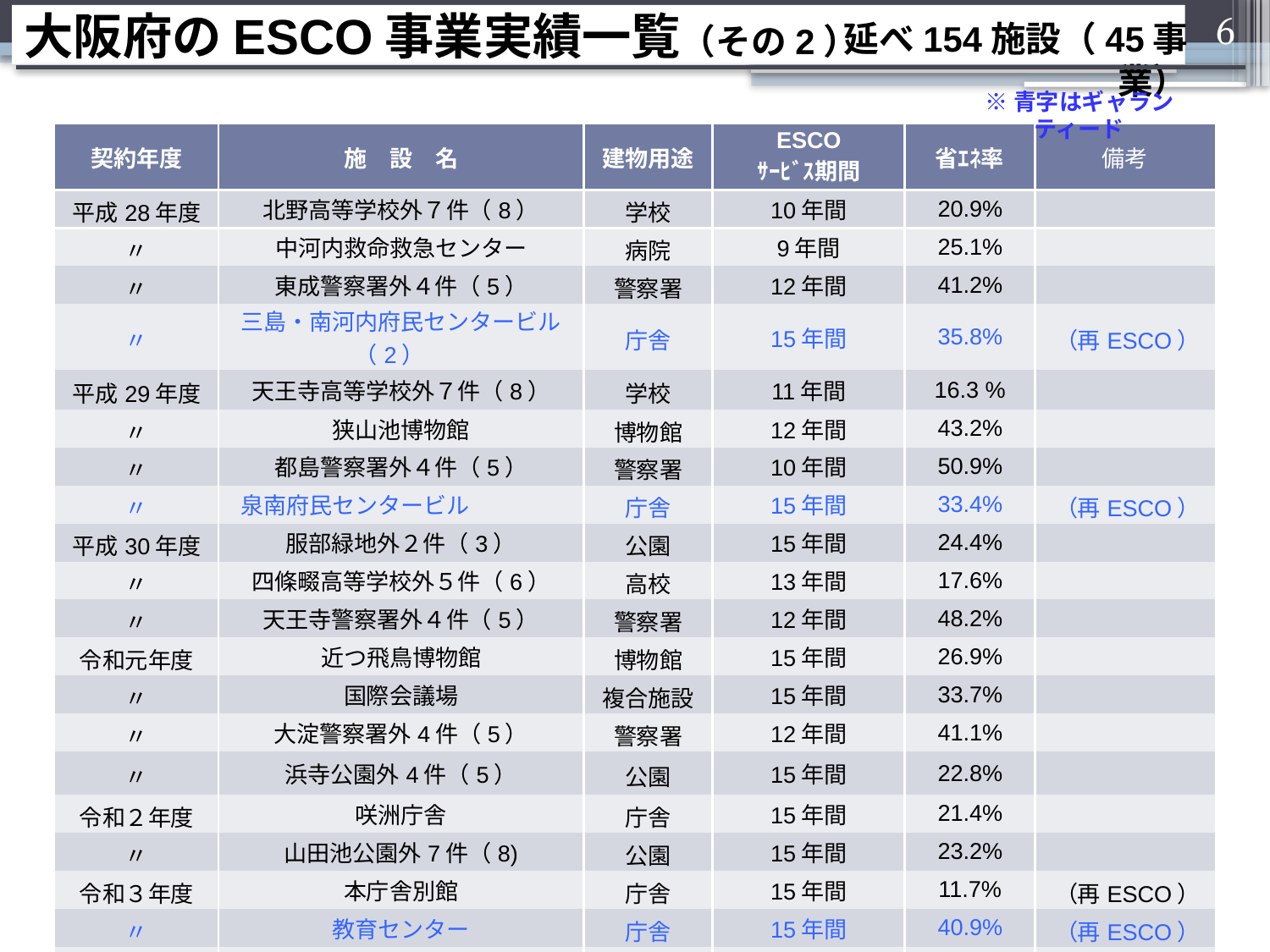

延べ154施設（45事業）
大阪府のESCO事業実績一覧（その2）
6
※青字はギャランティード
| 契約年度 | 施　設　名 | 建物用途 | ESCO ｻｰﾋﾞｽ期間 | 省ｴﾈ率 | 備考 |
| --- | --- | --- | --- | --- | --- |
| 平成28年度 | 北野高等学校外７件（8） | 学校 | 10年間 | 20.9% |  |
| 〃 | 中河内救命救急センター | 病院 | 9年間 | 25.1% |  |
| 〃 | 東成警察署外４件（5） | 警察署 | 12年間 | 41.2% |  |
| 〃 | 三島・南河内府民センタービル（2） | 庁舎 | 15年間 | 35.8% | （再ESCO） |
| 平成29年度 | 天王寺高等学校外７件（8） | 学校 | 11年間 | 16.3 % |  |
| 〃 | 狭山池博物館 | 博物館 | 12年間 | 43.2% |  |
| 〃 | 都島警察署外４件（5） | 警察署 | 10年間 | 50.9% |  |
| 〃 | 泉南府民センタービル | 庁舎 | 15年間 | 33.4% | （再ESCO） |
| 平成30年度 | 服部緑地外２件（3） | 公園 | 15年間 | 24.4% |  |
| 〃 | 四條畷高等学校外５件（6） | 高校 | 13年間 | 17.6% |  |
| 〃 | 天王寺警察署外４件（5） | 警察署 | 12年間 | 48.2% |  |
| 令和元年度 | 近つ飛鳥博物館 | 博物館 | 15年間 | 26.9% |  |
| 〃 | 国際会議場 | 複合施設 | 15年間 | 33.7% |  |
| 〃 | 大淀警察署外4件（5） | 警察署 | 12年間 | 41.1% |  |
| 〃 | 浜寺公園外4件（5） | 公園 | 15年間 | 22.8% |  |
| 令和２年度 | 咲洲庁舎 | 庁舎 | 15年間 | 21.4% |  |
| 〃 | 山田池公園外7件（8) | 公園 | 15年間 | 23.2% |  |
| 令和３年度 | 本庁舎別館 | 庁舎 | 15年間 | 11.7% | （再ESCO） |
| 〃 | 教育センター | 庁舎 | 15年間 | 40.9% | （再ESCO） |
| 令和４年度 | 警察本部本庁舎 | 警察署 | 15年間 | 11.9% |  |